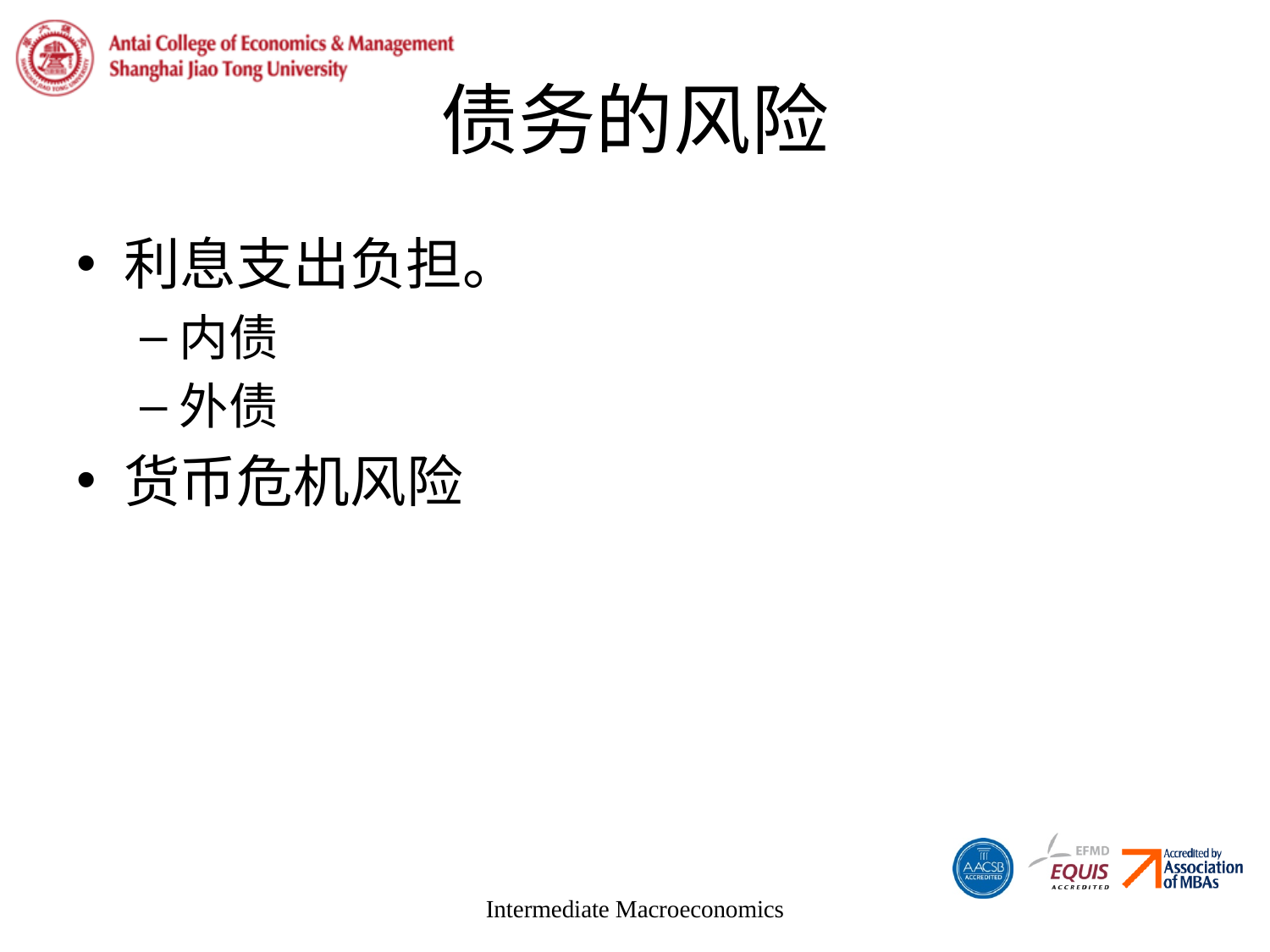

# 债务的风险
利息支出负担。
内债
外债
货币危机风险
Intermediate Macroeconomics